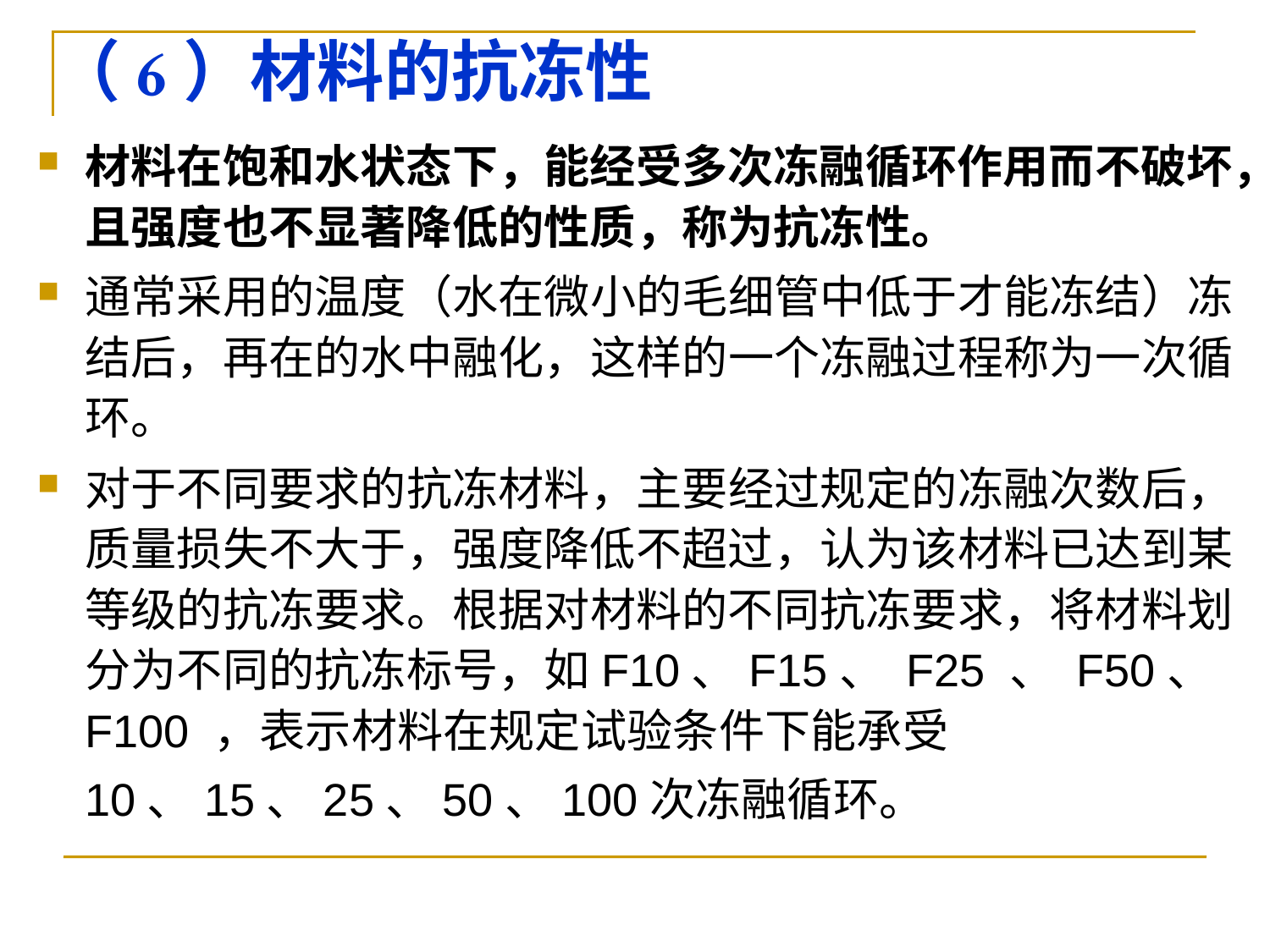

（6）材料的抗冻性
材料在饱和水状态下，能经受多次冻融循环作用而不破坏，且强度也不显著降低的性质，称为抗冻性。
通常采用的温度（水在微小的毛细管中低于才能冻结）冻结后，再在的水中融化，这样的一个冻融过程称为一次循环。
对于不同要求的抗冻材料，主要经过规定的冻融次数后，质量损失不大于，强度降低不超过，认为该材料已达到某等级的抗冻要求。根据对材料的不同抗冻要求，将材料划分为不同的抗冻标号，如F10、F15、 F25 、 F50、 F100 ，表示材料在规定试验条件下能承受10、15、25、50、100次冻融循环。